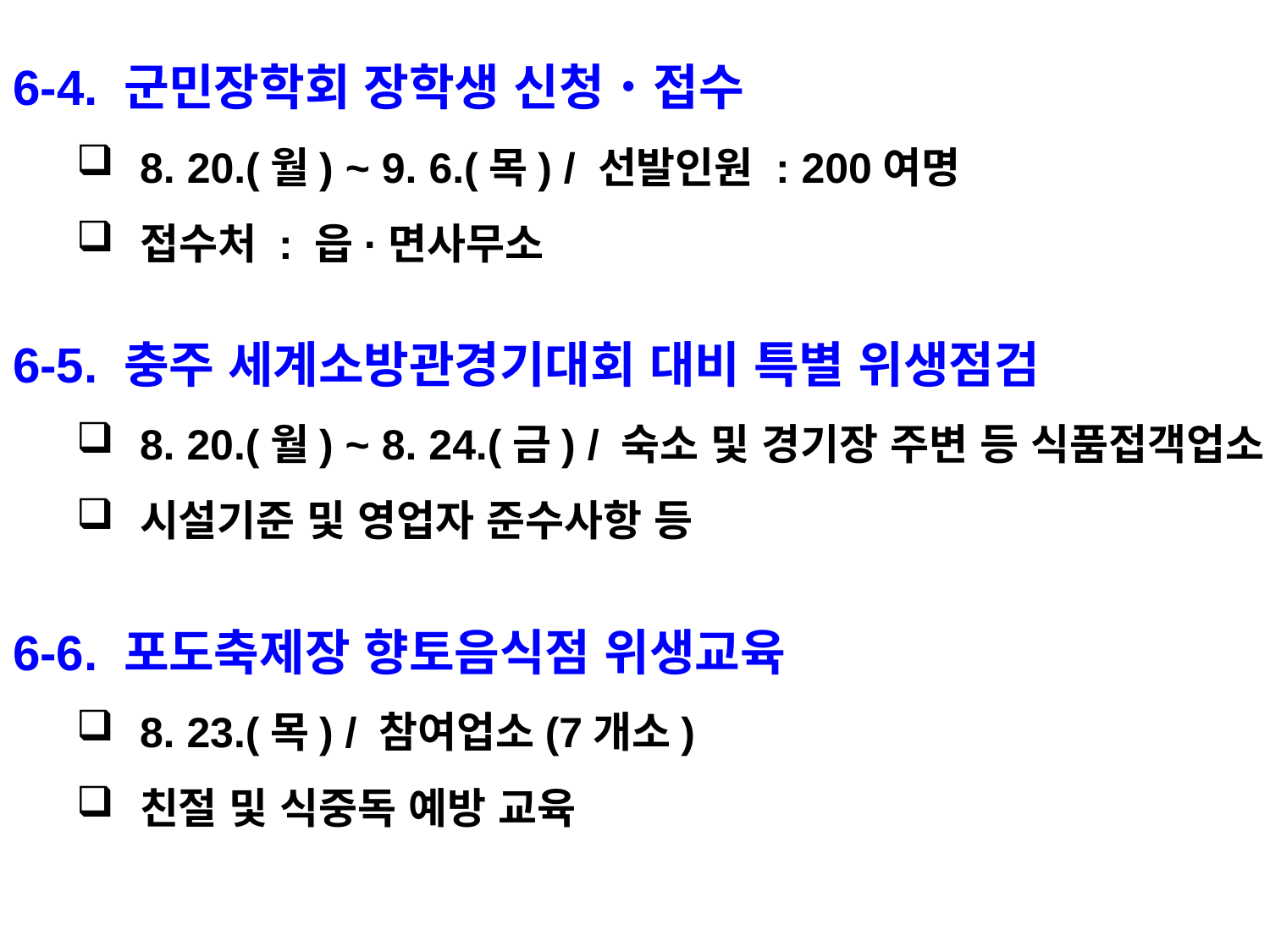

6-4. 군민장학회 장학생 신청‧접수
8. 20.(월) ~ 9. 6.(목) / 선발인원 : 200여명
접수처 : 읍·면사무소
6-5. 충주 세계소방관경기대회 대비 특별 위생점검
8. 20.(월) ~ 8. 24.(금) / 숙소 및 경기장 주변 등 식품접객업소
시설기준 및 영업자 준수사항 등

6-6. 포도축제장 향토음식점 위생교육
8. 23.(목) / 참여업소(7개소)
친절 및 식중독 예방 교육